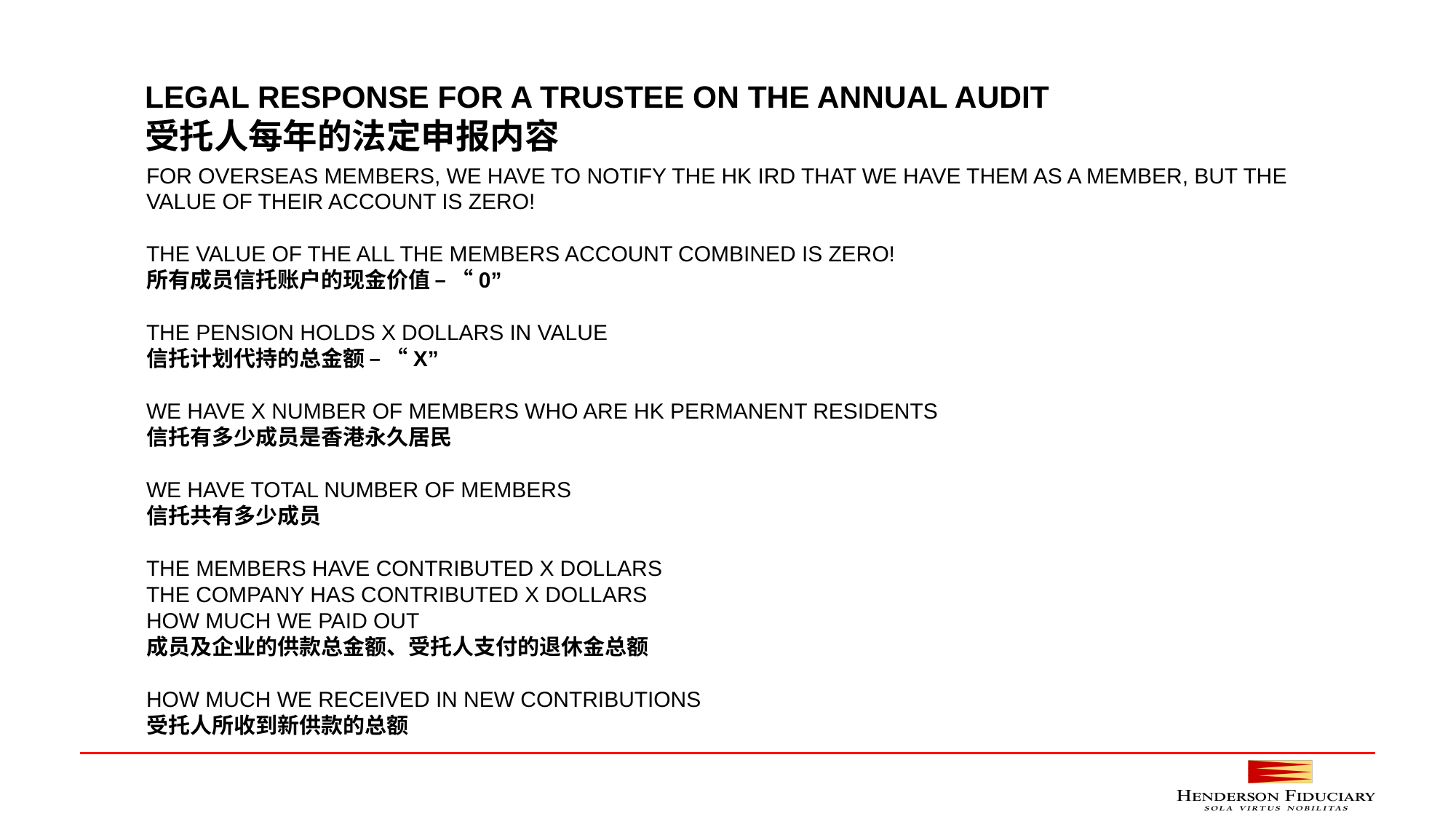

LEGAL RESPONSE FOR A TRUSTEE ON THE ANNUAL AUDIT
受托人每年的法定申报内容
FOR OVERSEAS MEMBERS, WE HAVE TO NOTIFY THE HK IRD THAT WE HAVE THEM AS A MEMBER, BUT THE VALUE OF THEIR ACCOUNT IS ZERO!

THE VALUE OF THE ALL THE MEMBERS ACCOUNT COMBINED IS ZERO!
所有成员信托账户的现金价值 – “0”

THE PENSION HOLDS X DOLLARS IN VALUE
信托计划代持的总金额 – “X”

WE HAVE X NUMBER OF MEMBERS WHO ARE HK PERMANENT RESIDENTS
信托有多少成员是香港永久居民

WE HAVE TOTAL NUMBER OF MEMBERS
信托共有多少成员

THE MEMBERS HAVE CONTRIBUTED X DOLLARS
THE COMPANY HAS CONTRIBUTED X DOLLARS
HOW MUCH WE PAID OUT
成员及企业的供款总金额、受托人支付的退休金总额

HOW MUCH WE RECEIVED IN NEW CONTRIBUTIONS
受托人所收到新供款的总额